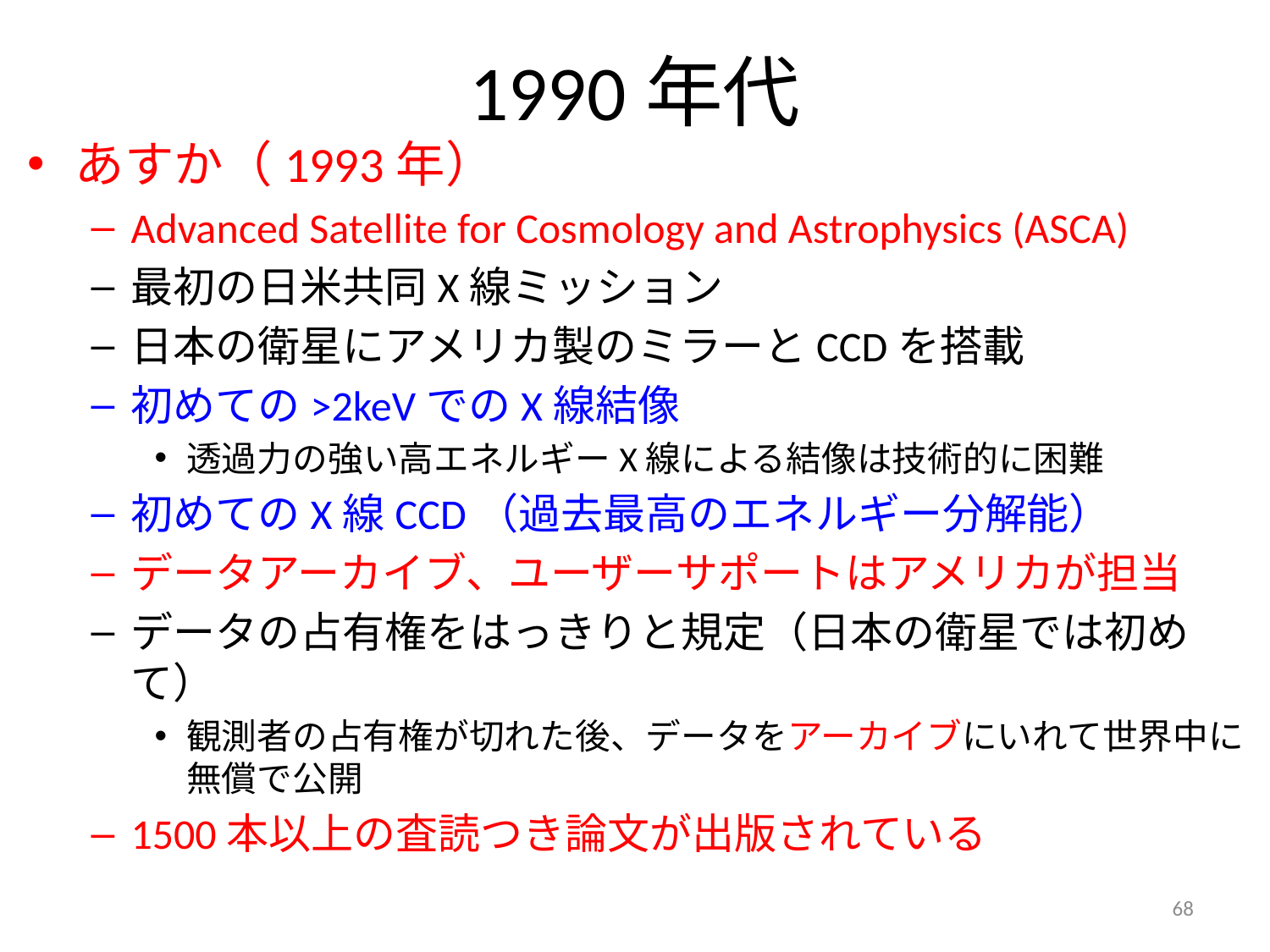

# 1990年代
あすか（1993年）
Advanced Satellite for Cosmology and Astrophysics (ASCA)
最初の日米共同X線ミッション
日本の衛星にアメリカ製のミラーとCCDを搭載
初めての>2keVでのX線結像
透過力の強い高エネルギーX線による結像は技術的に困難
初めてのX線CCD（過去最高のエネルギー分解能）
データアーカイブ、ユーザーサポートはアメリカが担当
データの占有権をはっきりと規定（日本の衛星では初めて）
観測者の占有権が切れた後、データをアーカイブにいれて世界中に無償で公開
1500本以上の査読つき論文が出版されている
68